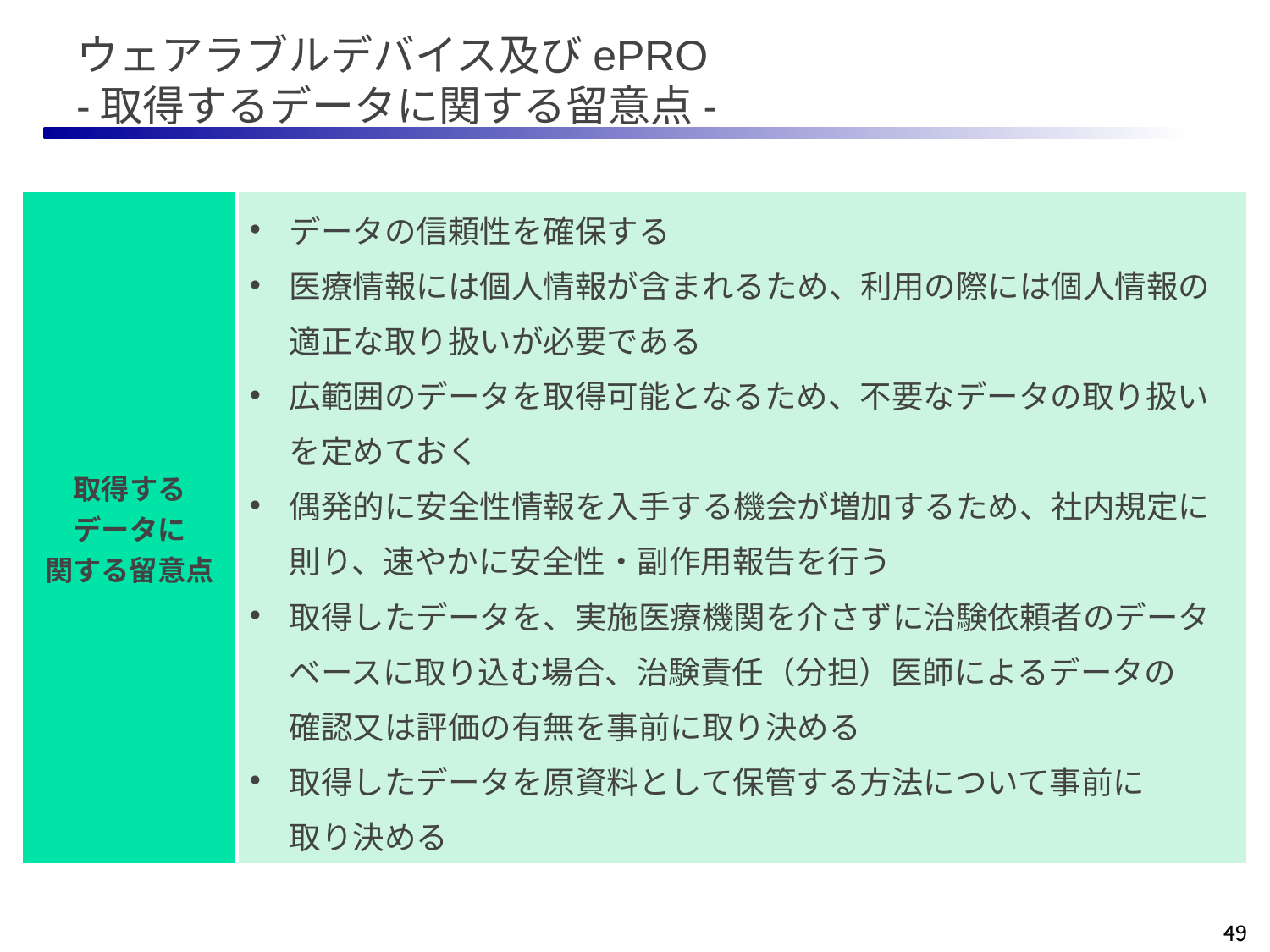

# ウェアラブルデバイス及びePRO -取得するデータに関する留意点-
| 取得する データに 関する留意点 | データの信頼性を確保する 医療情報には個人情報が含まれるため、利用の際には個人情報の適正な取り扱いが必要である 広範囲のデータを取得可能となるため、不要なデータの取り扱いを定めておく 偶発的に安全性情報を入手する機会が増加するため、社内規定に則り、速やかに安全性・副作用報告を行う 取得したデータを、実施医療機関を介さずに治験依頼者のデータベースに取り込む場合、治験責任（分担）医師によるデータの 確認又は評価の有無を事前に取り決める 取得したデータを原資料として保管する方法について事前に 取り決める |
| --- | --- |
49